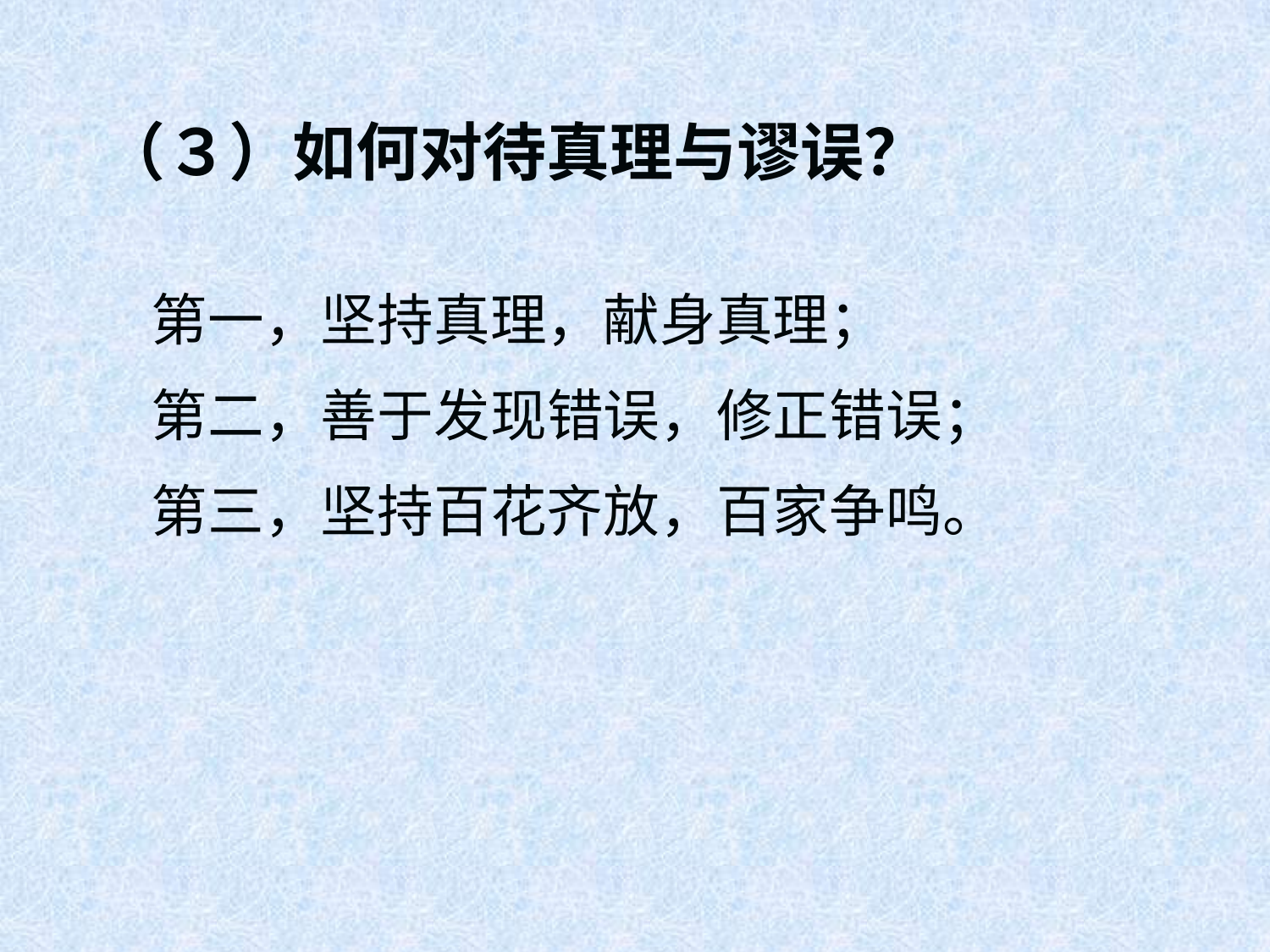

（３）如何对待真理与谬误？
第一，坚持真理，献身真理；
第二，善于发现错误，修正错误；
第三，坚持百花齐放，百家争鸣。